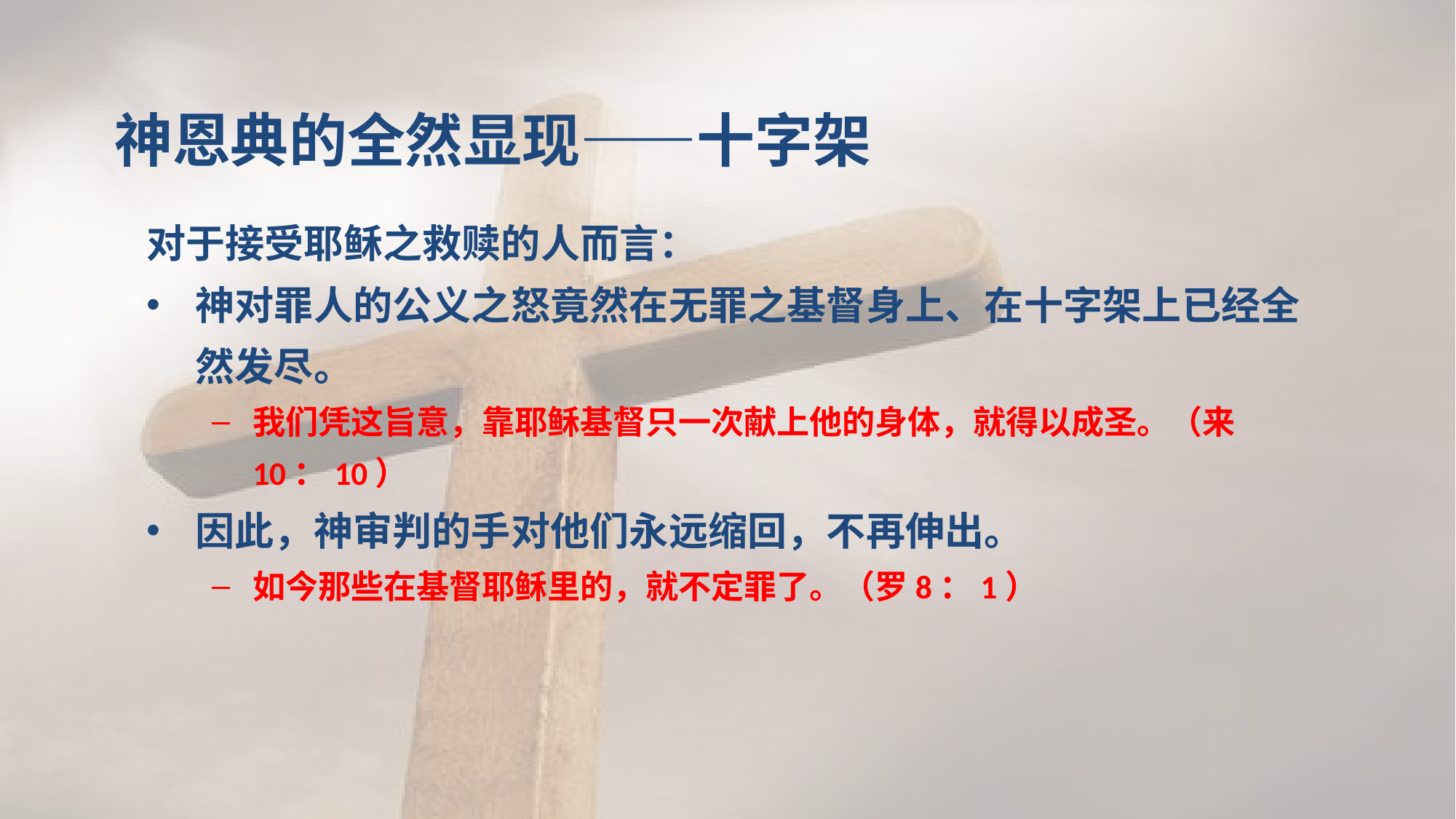

# 神恩典的全然显现——十字架
对于接受耶稣之救赎的人而言：
神对罪人的公义之怒竟然在无罪之基督身上、在十字架上已经全然发尽。
我们凭这旨意，靠耶稣基督只一次献上他的身体，就得以成圣。（来10：10）
因此，神审判的手对他们永远缩回，不再伸出。
如今那些在基督耶稣里的，就不定罪了。（罗8：1）